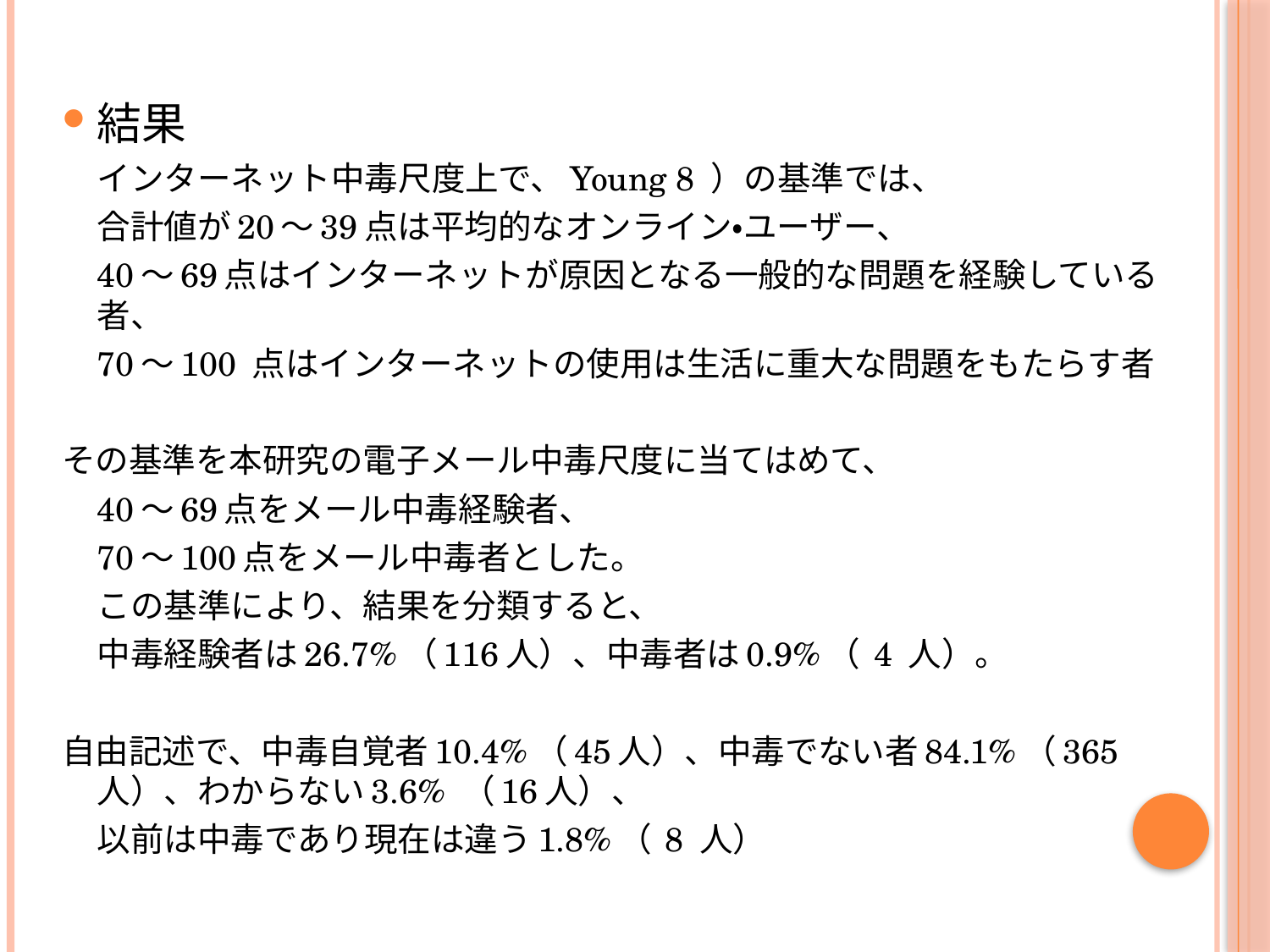

結果
	インターネット中毒尺度上で、Young 8 ）の基準では、
	合計値が20～39点は平均的なオンライン・ユーザー、
	40～69点はインターネットが原因となる一般的な問題を経験している者、
	70～100 点はインターネットの使用は生活に重大な問題をもたらす者

その基準を本研究の電子メール中毒尺度に当てはめて、
	40～69点をメール中毒経験者、
	70～100点をメール中毒者とした。
	この基準により、結果を分類すると、
	中毒経験者は26.7%（116人）、中毒者は0.9%（ 4 人）。

自由記述で、中毒自覚者10.4%（45人）、中毒でない者84.1%（365人）、わからない3.6% （16人）、
	以前は中毒であり現在は違う1.8%（ 8 人）